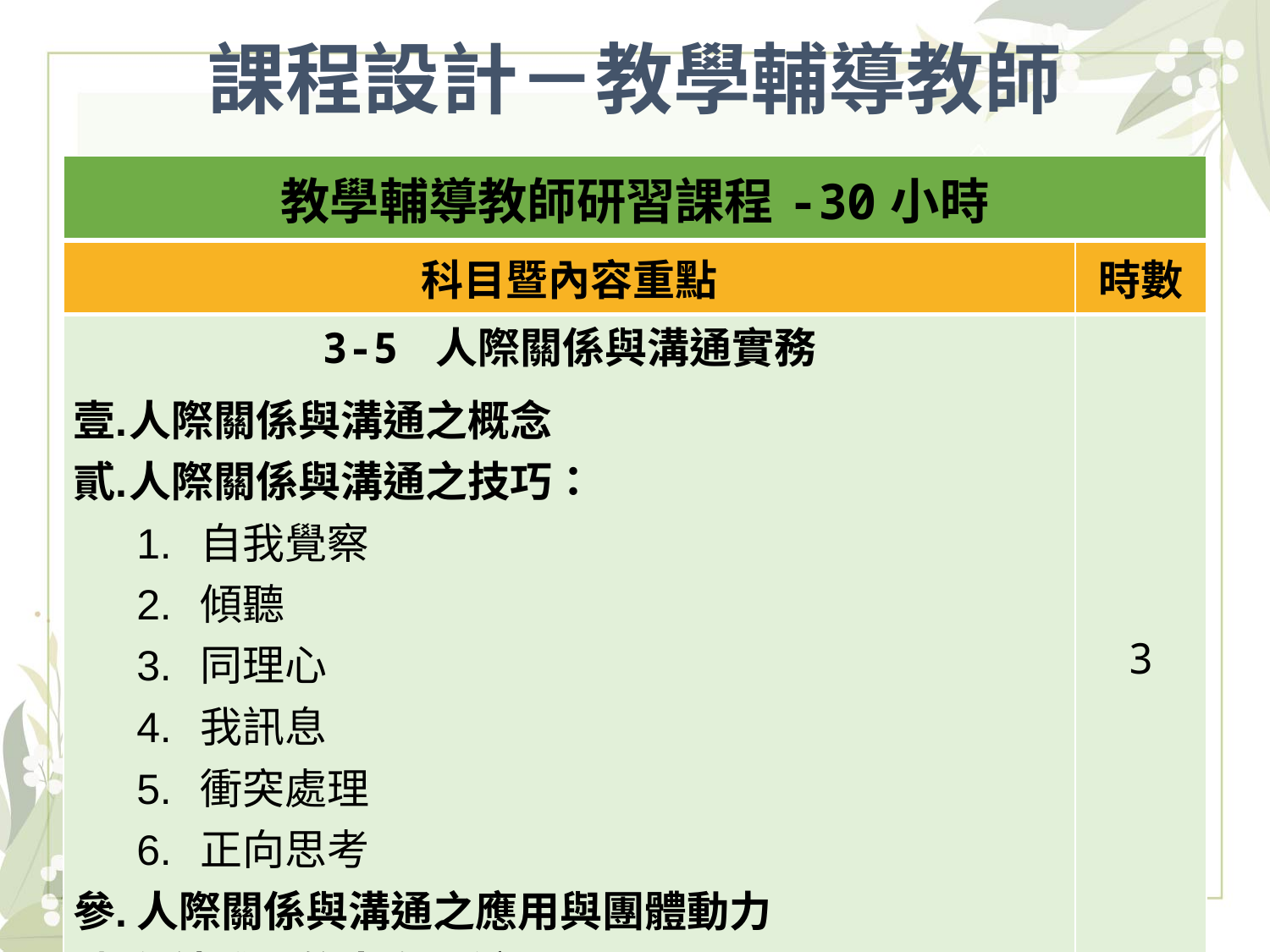

# 課程設計－教學輔導教師
| 教學輔導教師研習課程-30小時 |  |
| --- | --- |
| 科目暨內容重點 | 時數 |
| 3-5 人際關係與溝通實務 人際關係與溝通之概念 人際關係與溝通之技巧： 自我覺察 傾聽 同理心 我訊息 衝突處理 正向思考 人際關係與溝通之應用與團體動力 永續發展的人際關係 | 3 |
2019/12/13
13